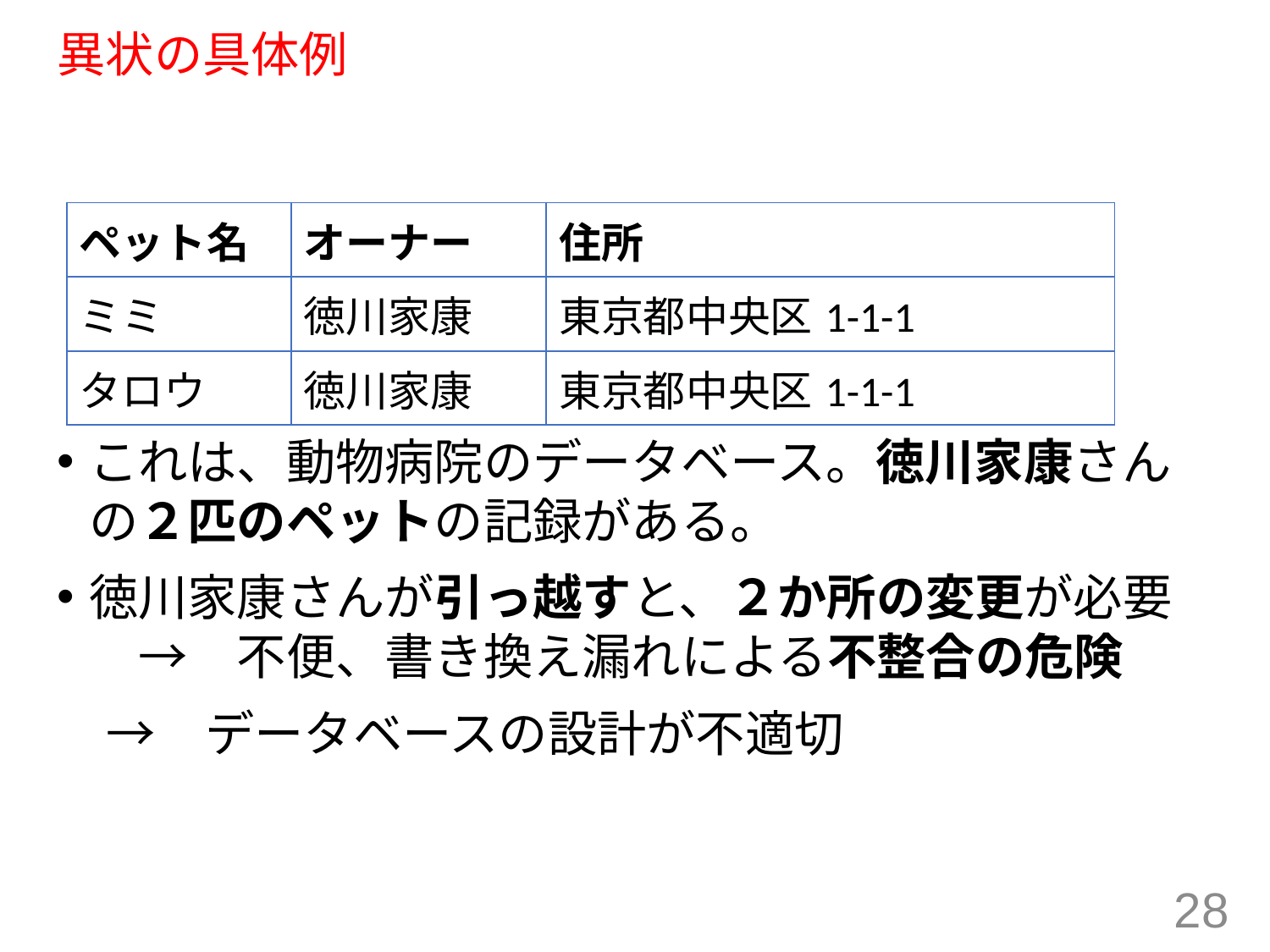

# 異状の具体例

これは、動物病院のデータベース。徳川家康さんの２匹のペットの記録がある。
徳川家康さんが引っ越すと、２か所の変更が必要　→　不便、書き換え漏れによる不整合の危険
　→　データベースの設計が不適切
| ペット名 | オーナー | 住所 |
| --- | --- | --- |
| ミミ | 徳川家康 | 東京都中央区1-1-1 |
| タロウ | 徳川家康 | 東京都中央区1-1-1 |
28